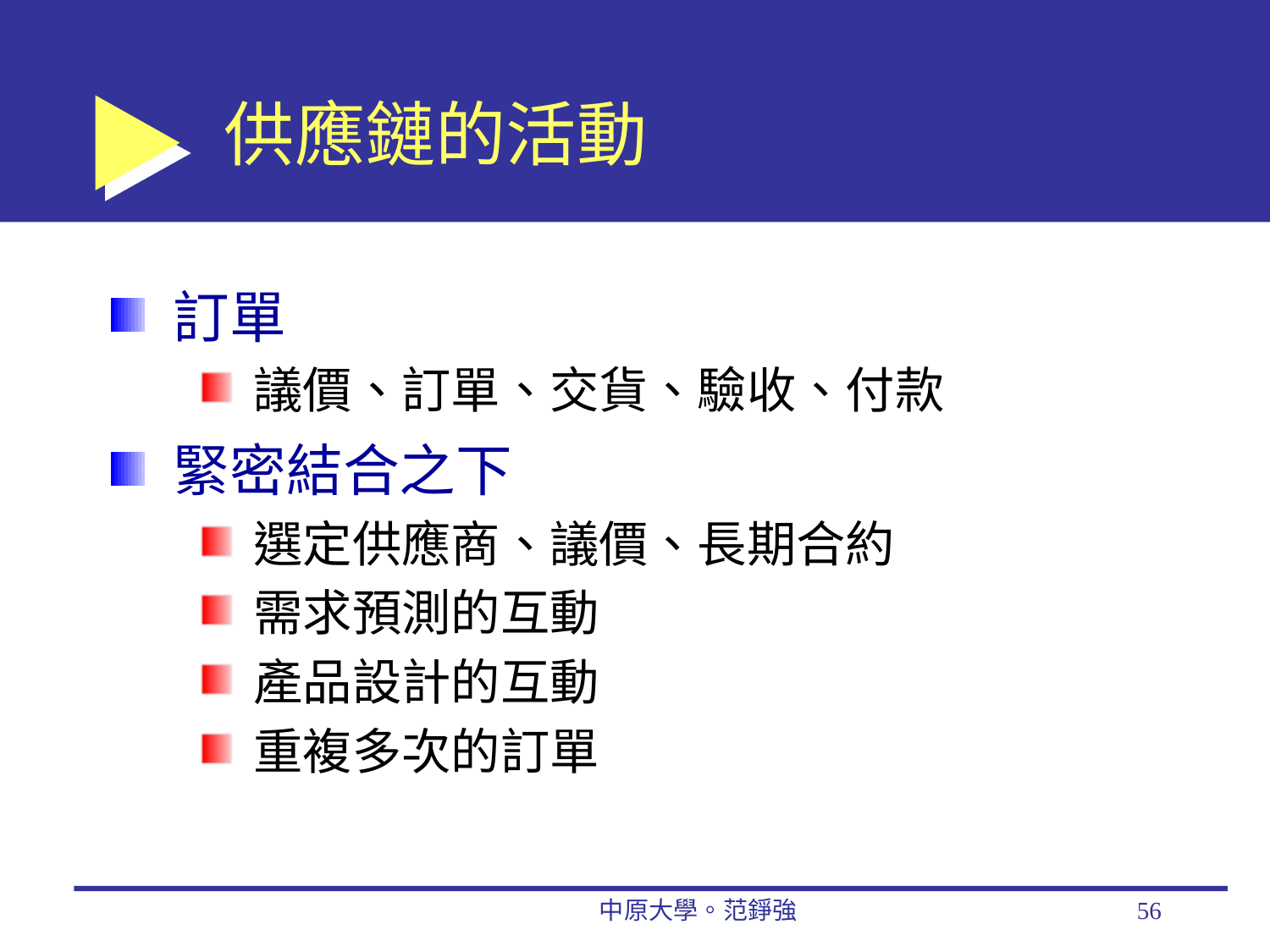

# 供應鏈的活動
訂單
議價、訂單、交貨、驗收、付款
緊密結合之下
選定供應商、議價、長期合約
需求預測的互動
產品設計的互動
重複多次的訂單
中原大學。范錚強
56